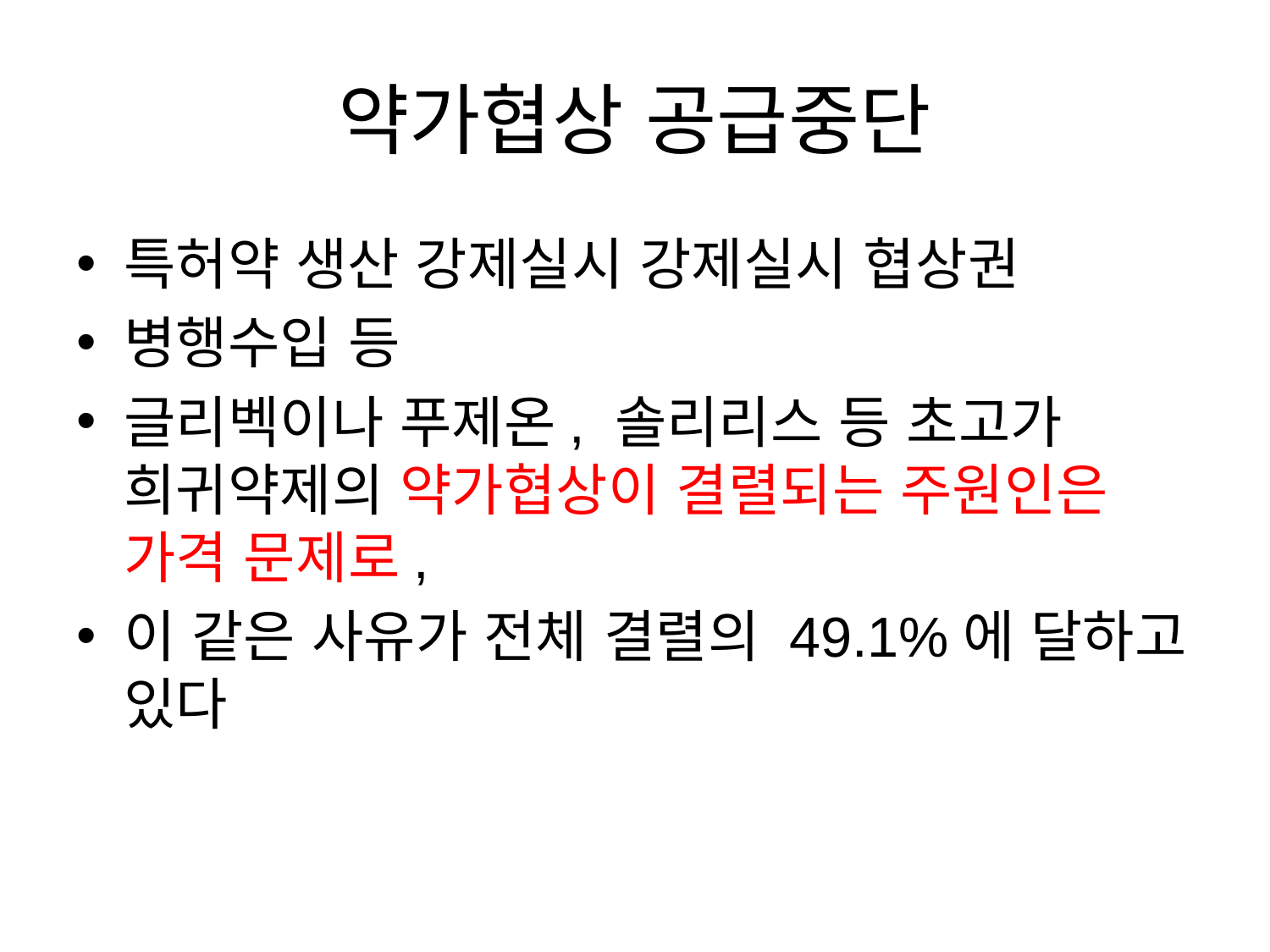

# 약가협상 공급중단
특허약 생산 강제실시 강제실시 협상권
병행수입 등
글리벡이나 푸제온, 솔리리스 등 초고가 희귀약제의 약가협상이 결렬되는 주원인은 가격 문제로,
이 같은 사유가 전체 결렬의 49.1%에 달하고 있다